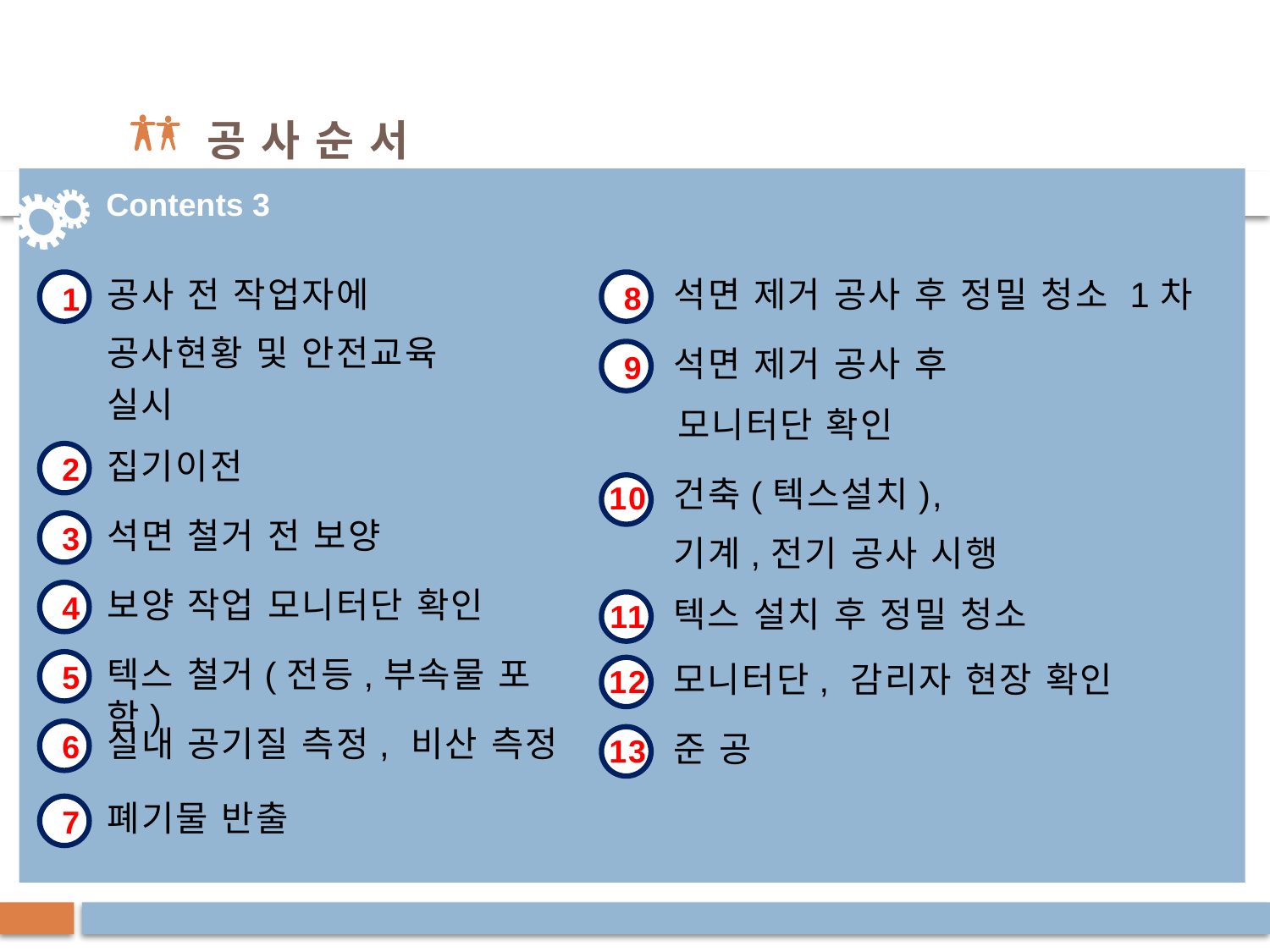

공 사 순 서

Contents 3

공사 전 작업자에
석면 제거 공사 후 정밀 청소 1차

8
1
공사현황 및 안전교육
석면 제거 공사 후

9
실시
모니터단 확인

집기이전

2
건축(텍스설치),

10
석면 철거 전 보양

3
기계,전기 공사 시행
보양 작업 모니터단 확인

텍스 설치 후 정밀 청소

4
11
텍스 철거(전등,부속물 포함)
모니터단, 감리자 현장 확인

5
12
실내 공기질 측정, 비산 측정
준 공

6
13
폐기물 반출

7